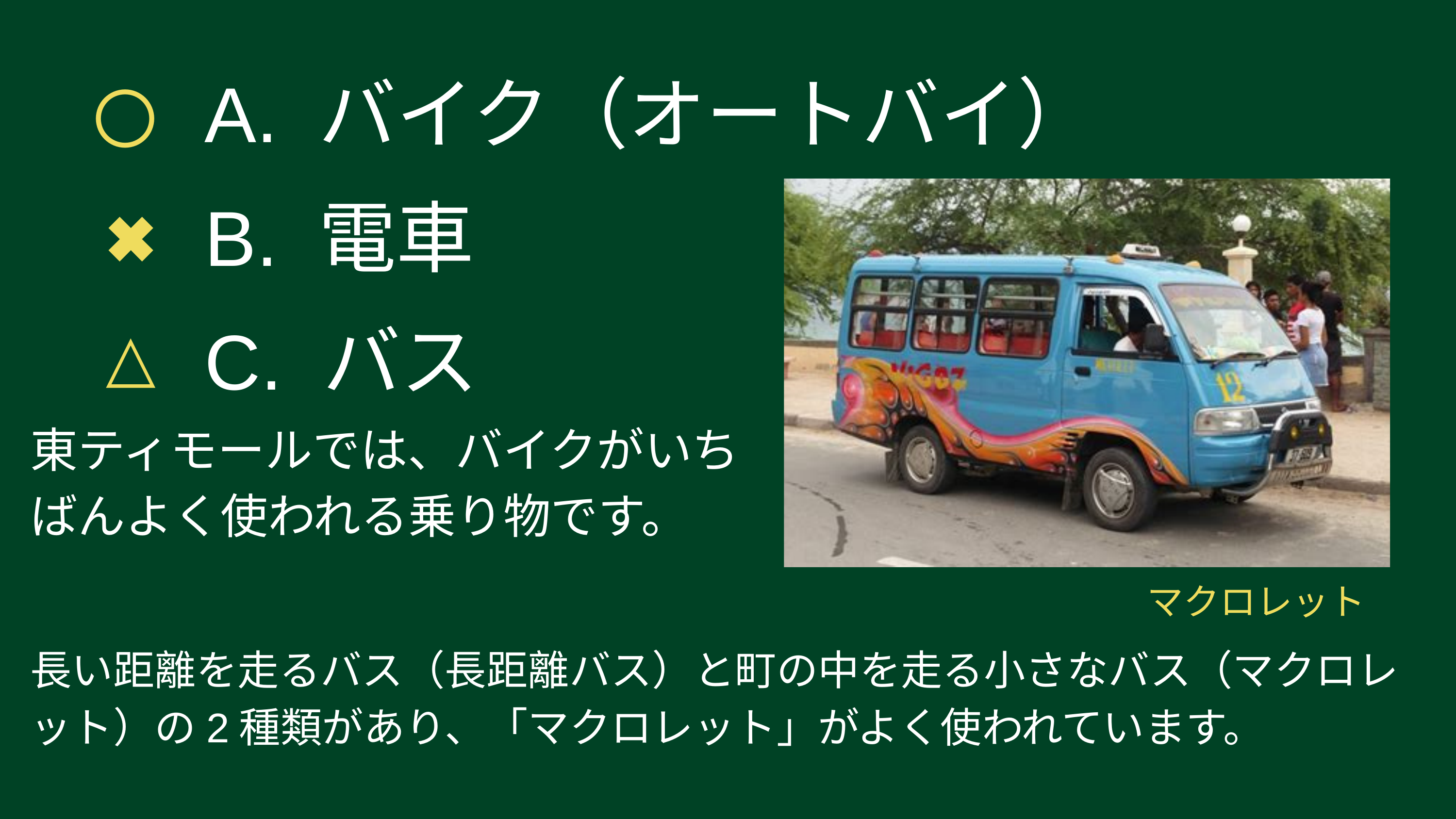

A. バイク（オートバイ）
B. 電車
C. バス
〇
✖
△

東ティモールでは、バイクがいちばんよく使われる乗り物です。
マクロレット
長い距離を走るバス（長距離バス）と町の中を走る小さなバス（マクロレット）の2種類があり、「マクロレット」がよく使われています。